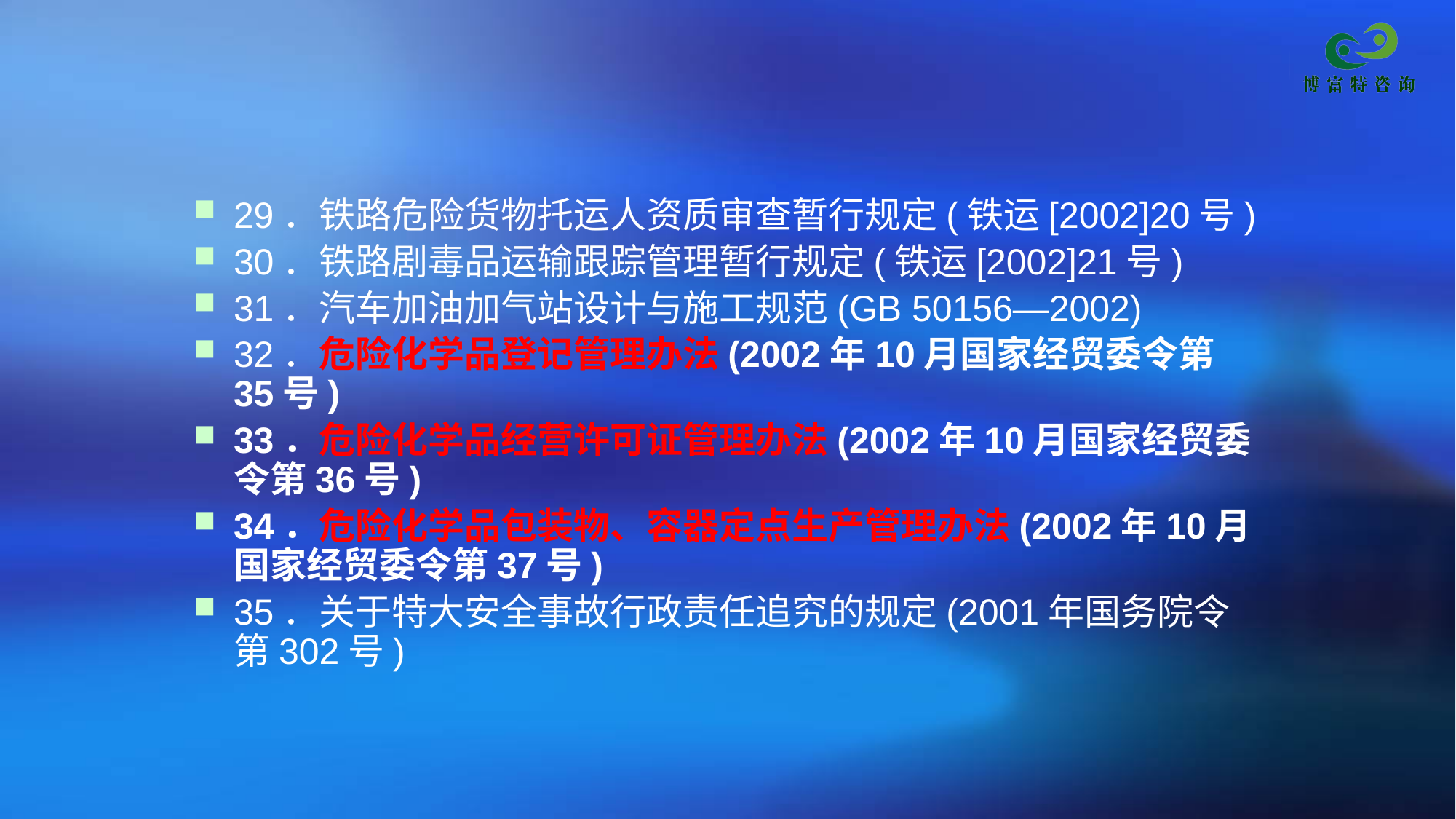

#
29．铁路危险货物托运人资质审查暂行规定(铁运[2002]20号)
30．铁路剧毒品运输跟踪管理暂行规定(铁运[2002]21号)
31．汽车加油加气站设计与施工规范(GB 50156—2002)
32．危险化学品登记管理办法(2002年10月国家经贸委令第35号)
33．危险化学品经营许可证管理办法(2002年10月国家经贸委令第36号)
34．危险化学品包装物、容器定点生产管理办法(2002年10月国家经贸委令第37号)
35．关于特大安全事故行政责任追究的规定(2001年国务院令第302号)